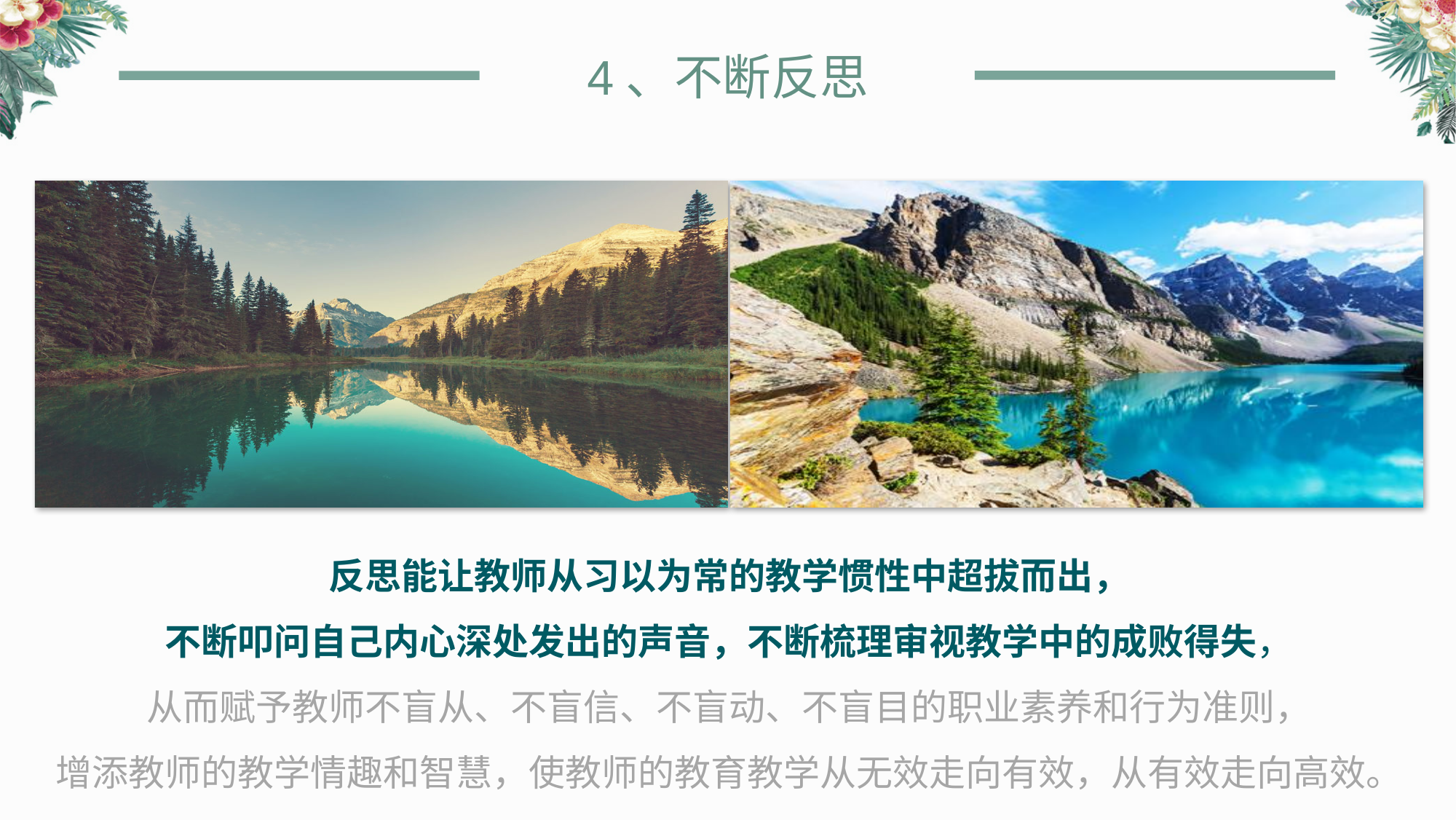

4、不断反思

反思能让教师从习以为常的教学惯性中超拔而出，
不断叩问自己内心深处发出的声音，不断梳理审视教学中的成败得失，
从而赋予教师不盲从、不盲信、不盲动、不盲目的职业素养和行为准则，
增添教师的教学情趣和智慧，使教师的教育教学从无效走向有效，从有效走向高效。